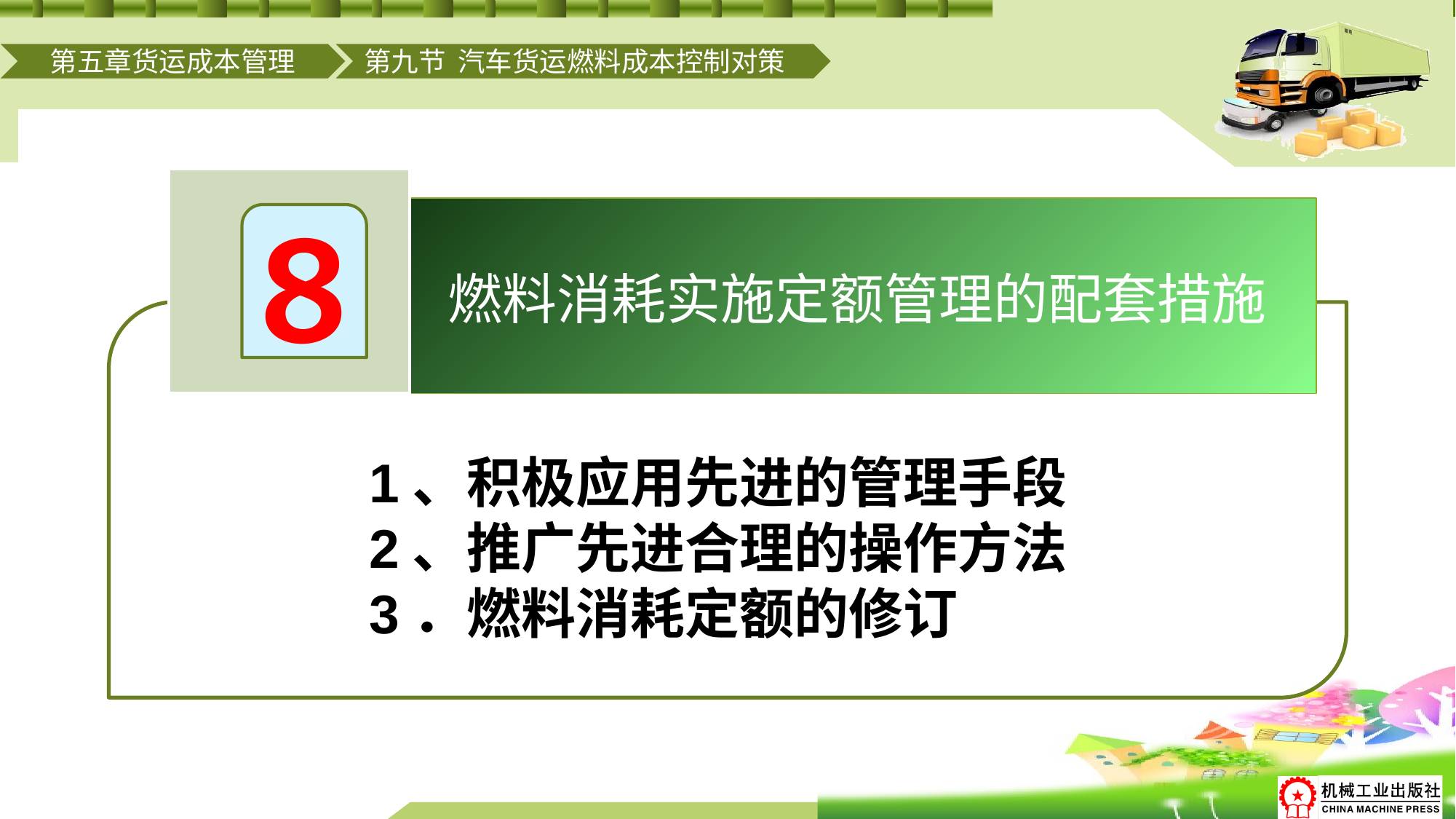

第五章货运成本管理
第九节  汽车货运燃料成本控制对策
表5-20
燃料消耗实施定额管理的配套措施
8

# 1、积极应用先进的管理手段
2、推广先进合理的操作方法
3．燃料消耗定额的修订